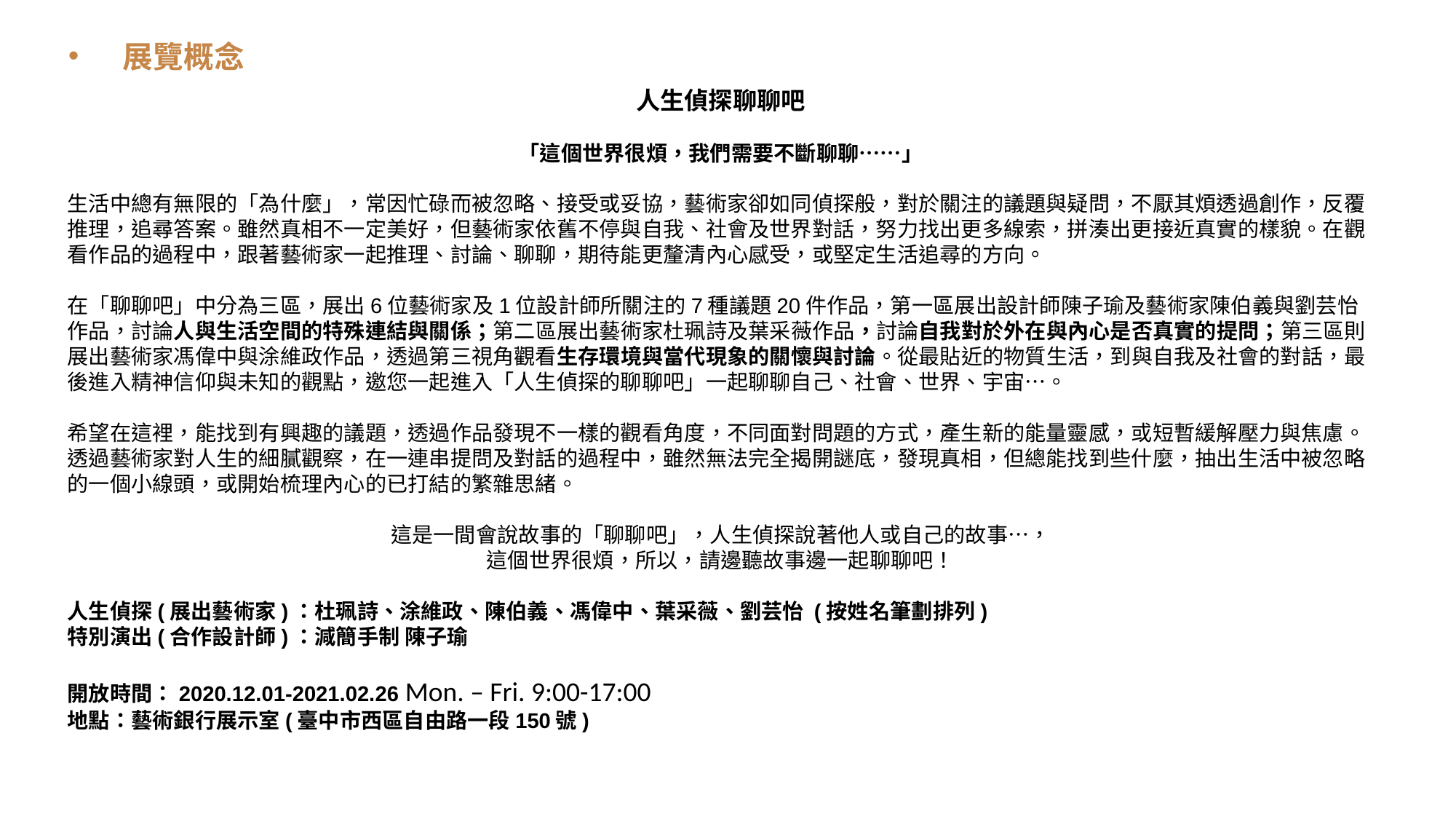

展覽概念
人生偵探聊聊吧

「這個世界很煩，我們需要不斷聊聊……」

生活中總有無限的「為什麼」，常因忙碌而被忽略、接受或妥協，藝術家卻如同偵探般，對於關注的議題與疑問，不厭其煩透過創作，反覆推理，追尋答案。雖然真相不一定美好，但藝術家依舊不停與自我、社會及世界對話，努力找出更多線索，拼湊出更接近真實的樣貌。在觀看作品的過程中，跟著藝術家一起推理、討論、聊聊，期待能更釐清內心感受，或堅定生活追尋的方向。

在「聊聊吧」中分為三區，展出6位藝術家及1位設計師所關注的7種議題20件作品，第一區展出設計師陳子瑜及藝術家陳伯義與劉芸怡作品，討論人與生活空間的特殊連結與關係；第二區展出藝術家杜珮詩及葉采薇作品，討論自我對於外在與內心是否真實的提問；第三區則展出藝術家馮偉中與涂維政作品，透過第三視角觀看生存環境與當代現象的關懷與討論。從最貼近的物質生活，到與自我及社會的對話，最後進入精神信仰與未知的觀點，邀您一起進入「人生偵探的聊聊吧」一起聊聊自己、社會、世界、宇宙…。

希望在這裡，能找到有興趣的議題，透過作品發現不一樣的觀看角度，不同面對問題的方式，產生新的能量靈感，或短暫緩解壓力與焦慮。透過藝術家對人生的細膩觀察，在一連串提問及對話的過程中，雖然無法完全揭開謎底，發現真相，但總能找到些什麼，抽出生活中被忽略的一個小線頭，或開始梳理內心的已打結的繁雜思緒。

這是一間會說故事的「聊聊吧」，人生偵探說著他人或自己的故事…，
這個世界很煩，所以，請邊聽故事邊一起聊聊吧！

人生偵探(展出藝術家)：杜珮詩、涂維政、陳伯義、馮偉中、葉采薇、劉芸怡 (按姓名筆劃排列)
特別演出(合作設計師)：減簡手制 陳子瑜

開放時間：2020.12.01-2021.02.26 Mon. – Fri. 9:00-17:00
地點：藝術銀行展示室(臺中市西區自由路一段150號)